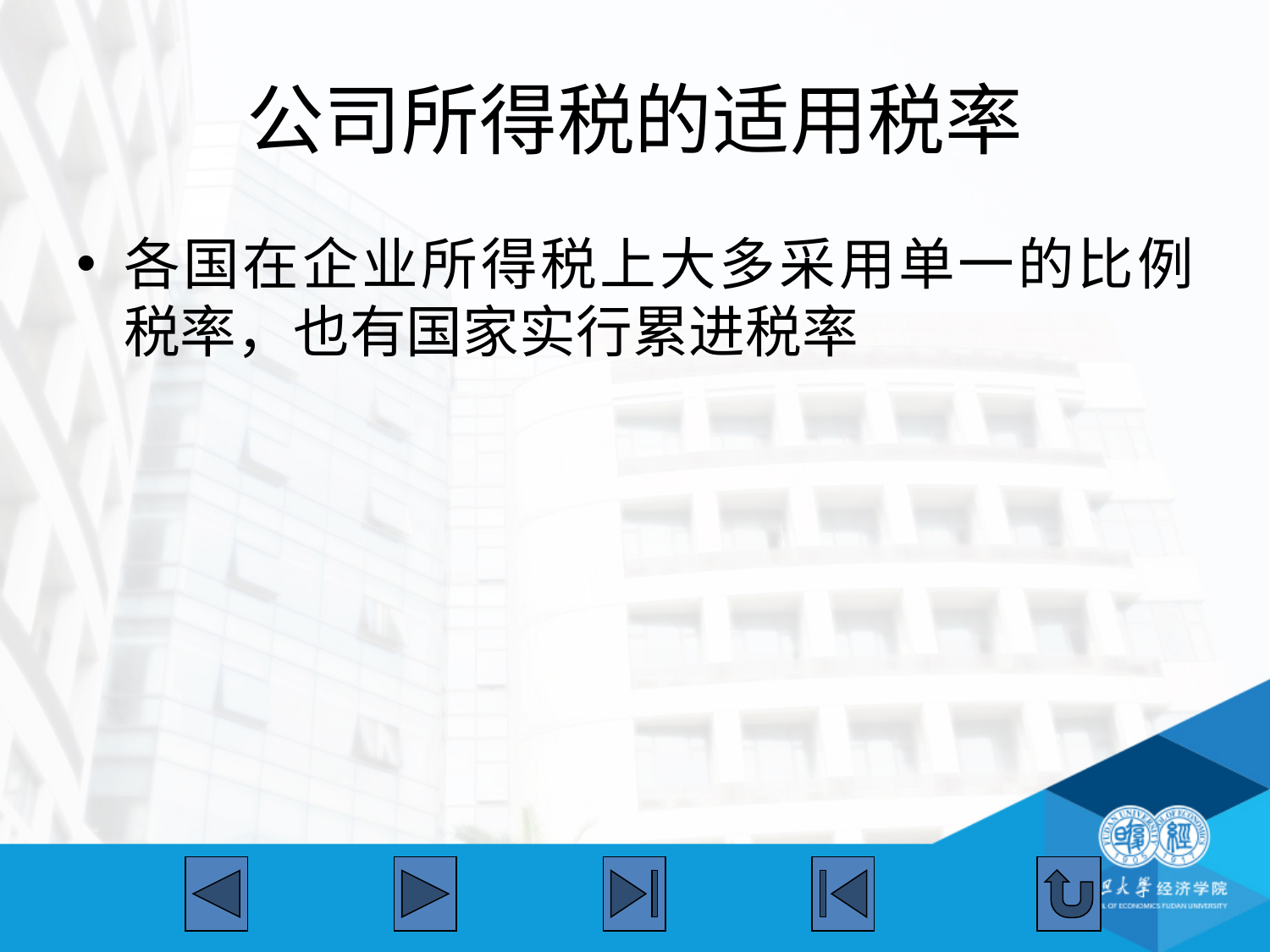

# 公司所得税的适用税率
各国在企业所得税上大多采用单一的比例税率，也有国家实行累进税率